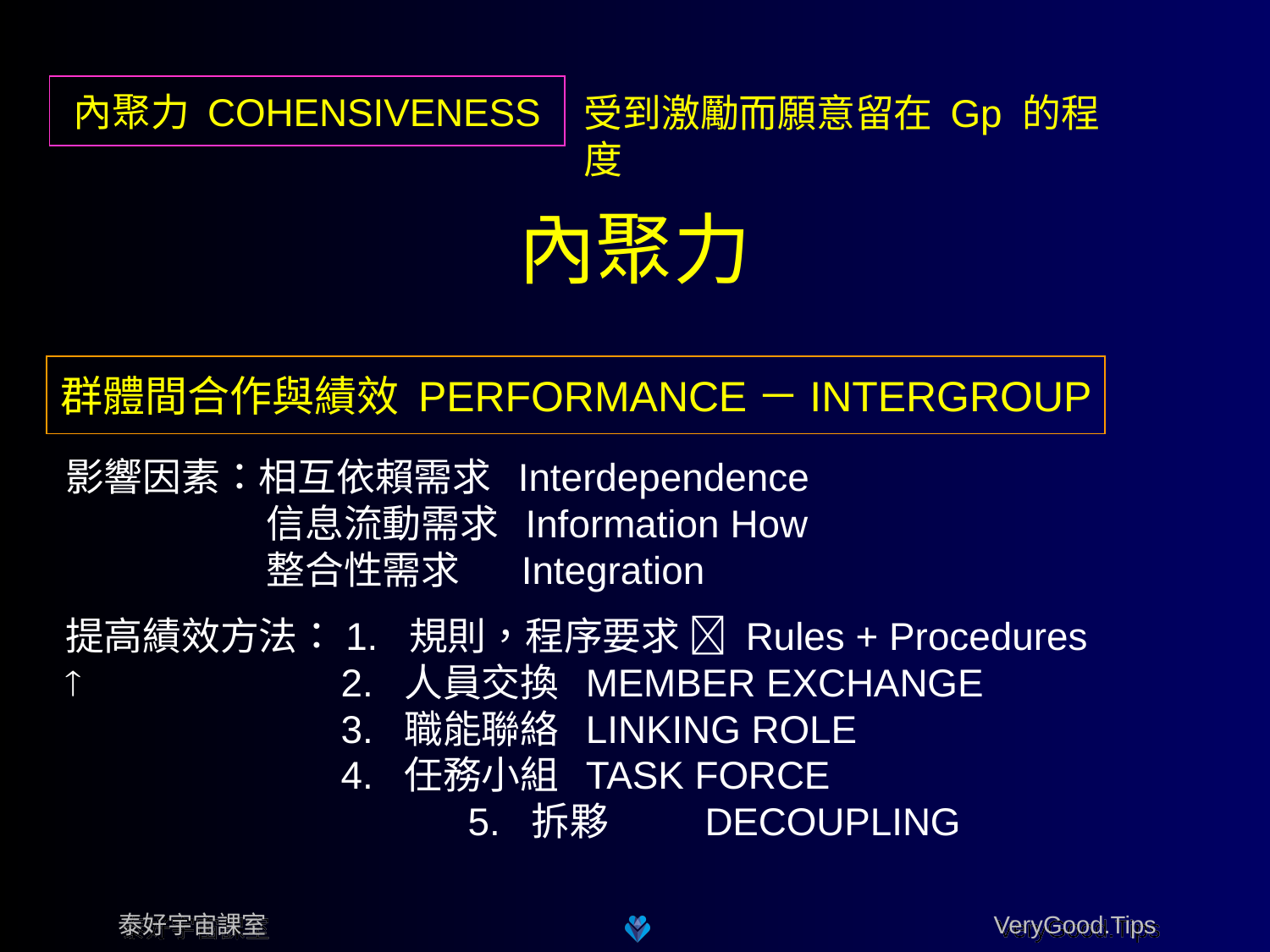

內聚力 COHENSIVENESS
受到激勵而願意留在 Gp 的程度
內聚力
群體間合作與績效 PERFORMANCE－INTERGROUP
影響因素：相互依賴需求  Interdependence			       	      信息流動需求  Information How
           	      整合性需求      Integration
提高績效方法：1.  規則，程序要求 ↑ Rules + Procedures  ↑		  2.  人員交換  MEMBER EXCHANGE			  3.  職能聯絡  LINKING ROLE				  4.  任務小組  TASK FORCE					  5.  拆夥          DECOUPLING